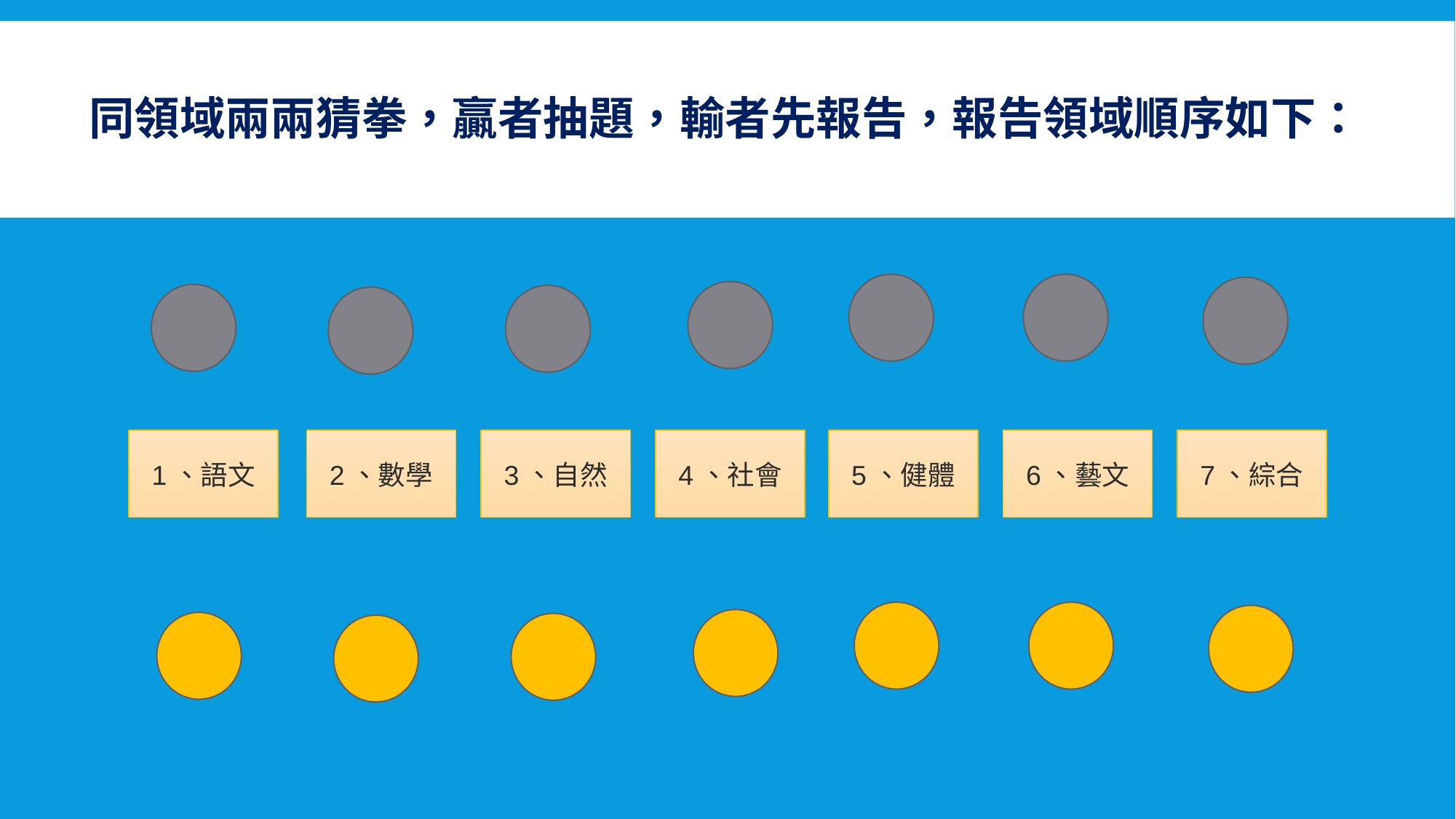

同領域兩兩猜拳，贏者抽題，輸者先報告，報告領域順序如下：

1、語文
2、數學
3、自然
4、社會
5、健體
6、藝文
7、綜合